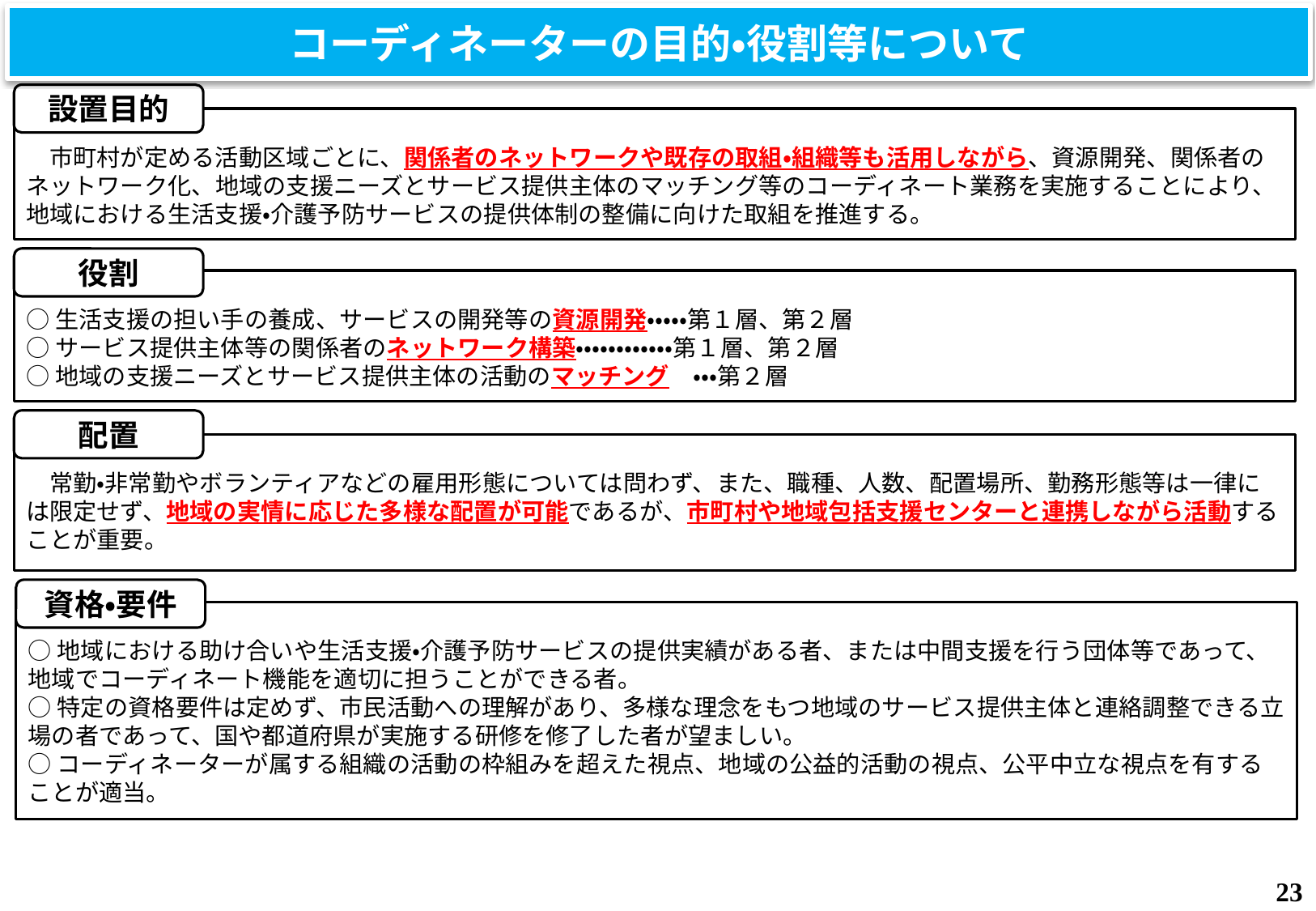

コーディネーターの目的・役割等について
設置目的

　市町村が定める活動区域ごとに、関係者のネットワークや既存の取組・組織等も活用しながら、資源開発、関係者のネットワーク化、地域の支援ニーズとサービス提供主体のマッチング等のコーディネート業務を実施することにより、地域における生活支援・介護予防サービスの提供体制の整備に向けた取組を推進する。
役割

○生活支援の担い手の養成、サービスの開発等の資源開発・・・・・第１層、第２層
○サービス提供主体等の関係者のネットワーク構築・・・・・・・・・・・・第１層、第２層
○地域の支援ニーズとサービス提供主体の活動のマッチング　・・・第２層
配置

　常勤・非常勤やボランティアなどの雇用形態については問わず、また、職種、人数、配置場所、勤務形態等は一律には限定せず、地域の実情に応じた多様な配置が可能であるが、市町村や地域包括支援センターと連携しながら活動することが重要。

資格・要件

○地域における助け合いや生活支援・介護予防サービスの提供実績がある者、または中間支援を行う団体等であって、地域でコーディネート機能を適切に担うことができる者。
○特定の資格要件は定めず、市民活動への理解があり、多様な理念をもつ地域のサービス提供主体と連絡調整できる立場の者であって、国や都道府県が実施する研修を修了した者が望ましい。
○コーディネーターが属する組織の活動の枠組みを超えた視点、地域の公益的活動の視点、公平中立な視点を有することが適当。
23